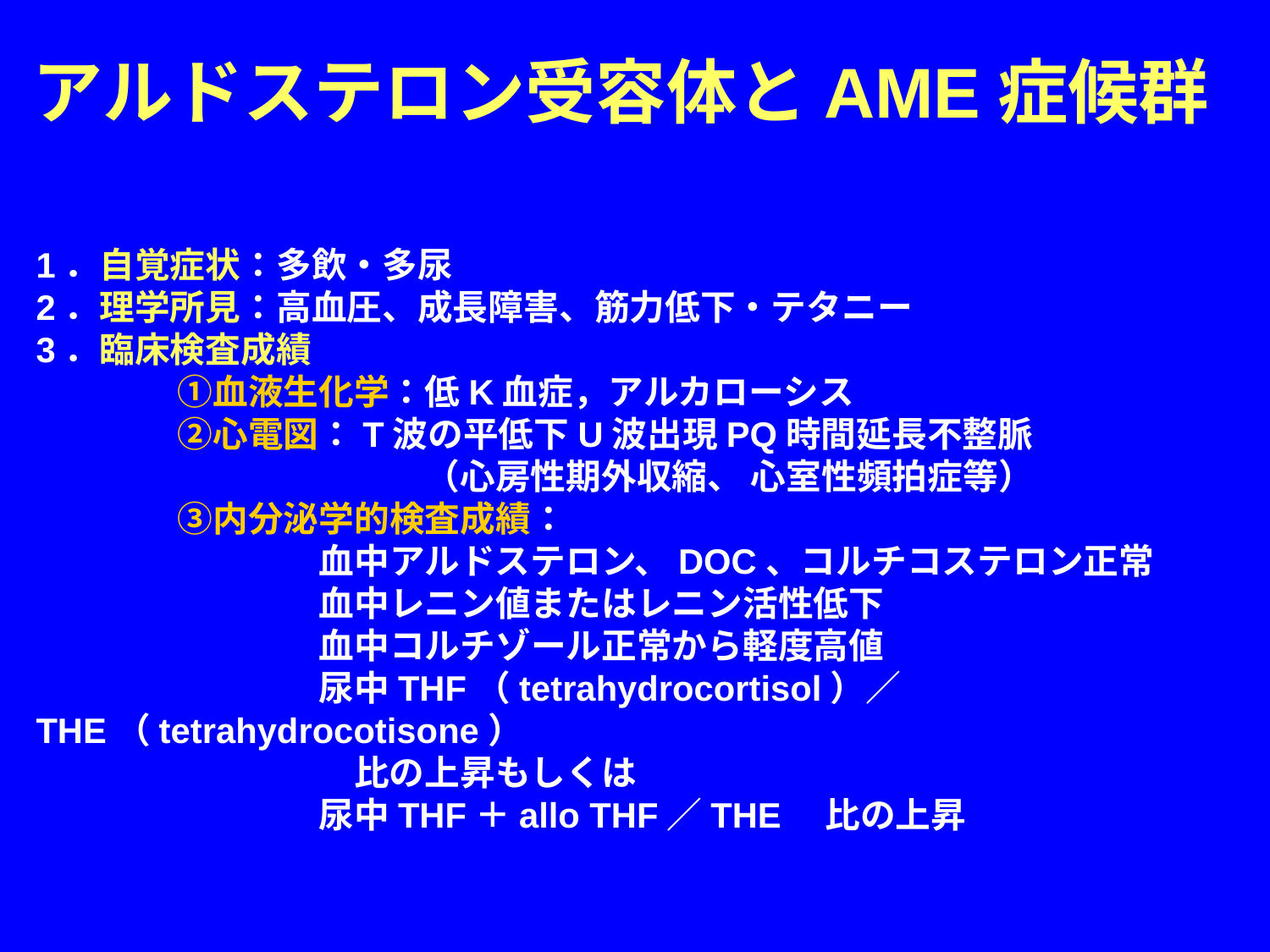

# アルドステロン受容体とAME症候群
1．自覚症状：多飲・多尿
2．理学所見：高血圧、成長障害、筋力低下・テタニー
3．臨床検査成績
　　　　①血液生化学：低K血症，アルカローシス
　　　　②心電図：T波の平低下U波出現PQ時間延長不整脈
　　　　　　　　　　　（心房性期外収縮、 心室性頻拍症等）
　　　　③内分泌学的検査成績：
　　　　　　　　血中アルドステロン、DOC、コルチコステロン正常
　　　　　　　　血中レニン値またはレニン活性低下
　　　　　　　　血中コルチゾール正常から軽度高値
　　　　　　　　尿中THF（tetrahydrocortisol）／THE（tetrahydrocotisone）
　　　　　　　　　比の上昇もしくは
　　　　　　　　尿中THF＋allo THF／THE　比の上昇